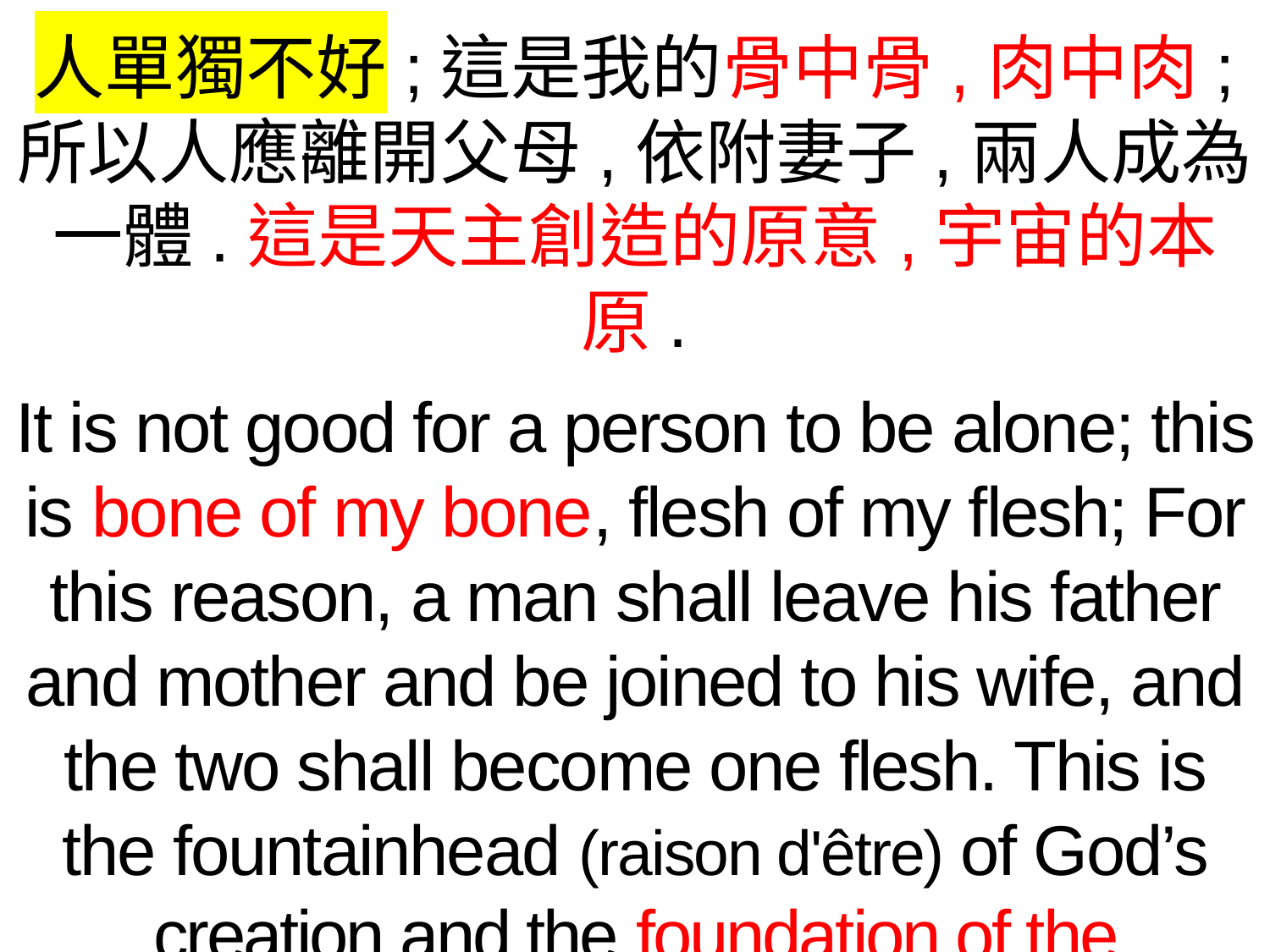

人單獨不好;這是我的骨中骨,肉中肉;
所以人應離開父母,依附妻子,兩人成為
一體.這是天主創造的原意,宇宙的本原.
It is not good for a person to be alone; this is bone of my bone, flesh of my flesh; For this reason, a man shall leave his father and mother and be joined to his wife, and the two shall become one flesh. This is the fountainhead (raison d'être) of God’s creation and the foundation of the universe.